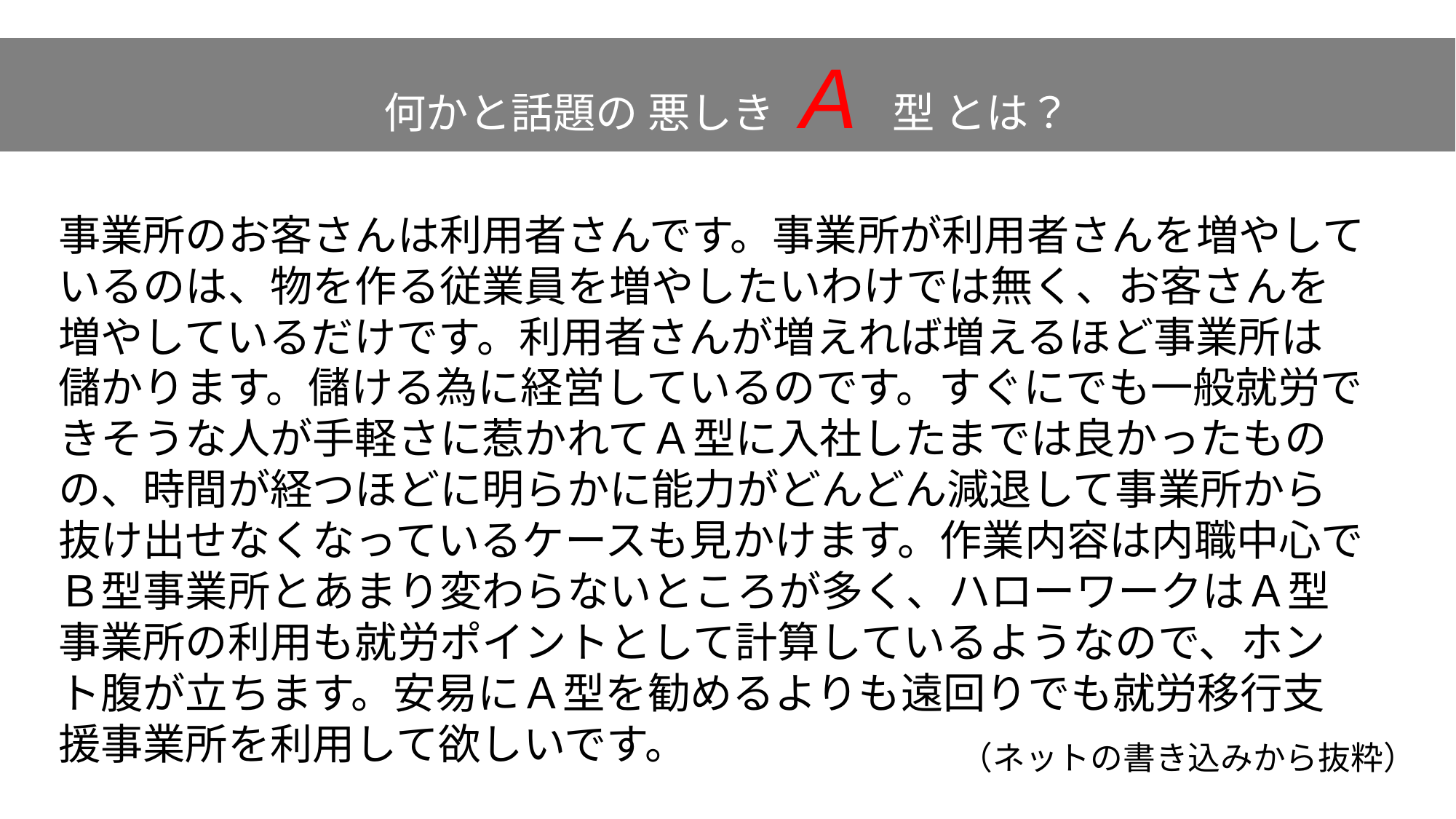

# 何かと話題の 悪しき  A 型 とは？
事業所のお客さんは利用者さんです。事業所が利用者さんを増やしているのは、物を作る従業員を増やしたいわけでは無く、お客さんを増やしているだけです。利用者さんが増えれば増えるほど事業所は儲かります。儲ける為に経営しているのです。すぐにでも一般就労できそうな人が手軽さに惹かれてＡ型に入社したまでは良かったものの、時間が経つほどに明らかに能力がどんどん減退して事業所から抜け出せなくなっているケースも見かけます。作業内容は内職中心でＢ型事業所とあまり変わらないところが多く、ハローワークはＡ型事業所の利用も就労ポイントとして計算しているようなので、ホント腹が立ちます。安易にＡ型を勧めるよりも遠回りでも就労移行支援事業所を利用して欲しいです。
（ネットの書き込みから抜粋）